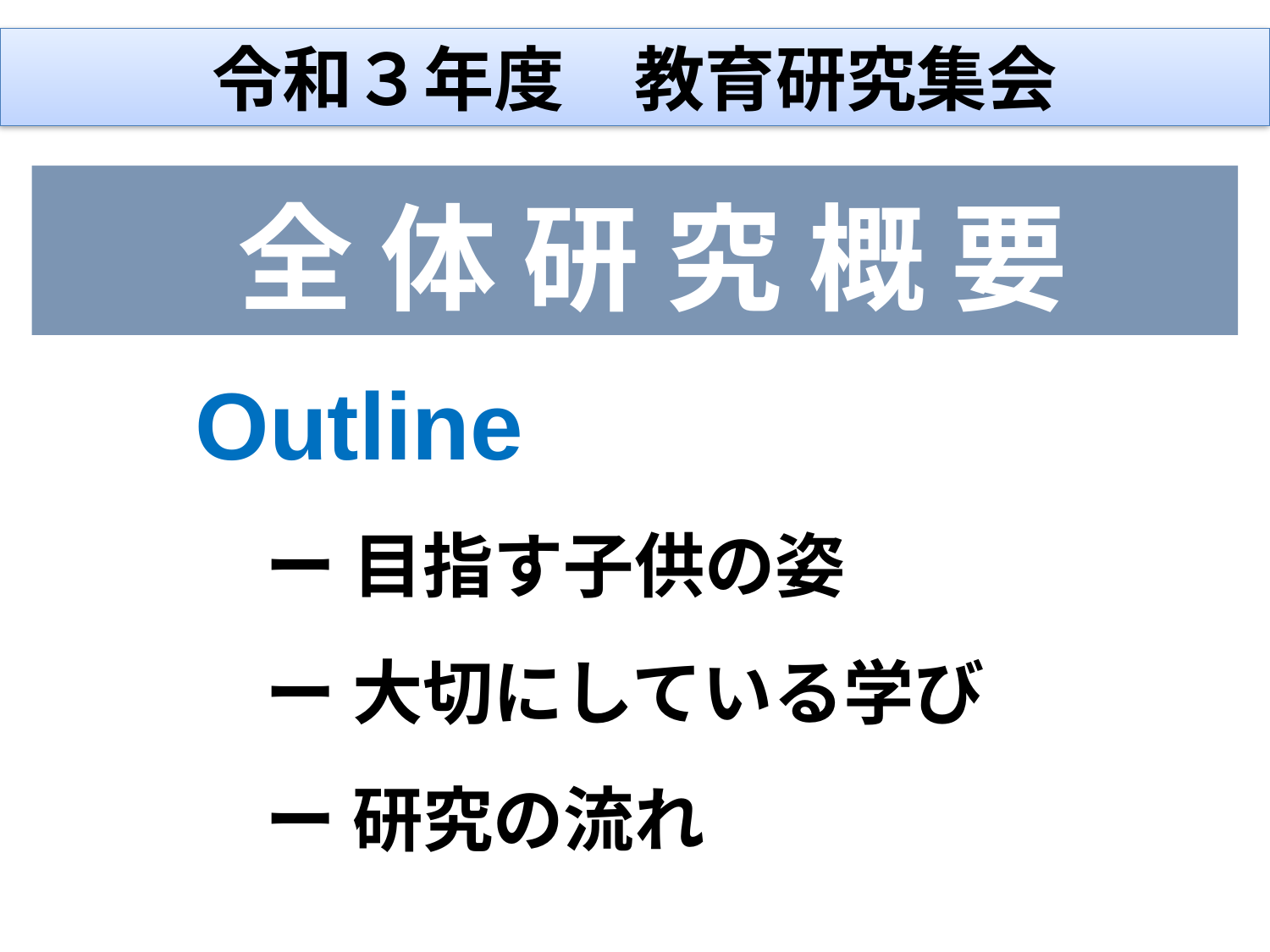

令和３年度　教育研究集会
 全 体 研 究 概 要
Outline
　ー 目指す子供の姿
　ー 大切にしている学び
　ー 研究の流れ